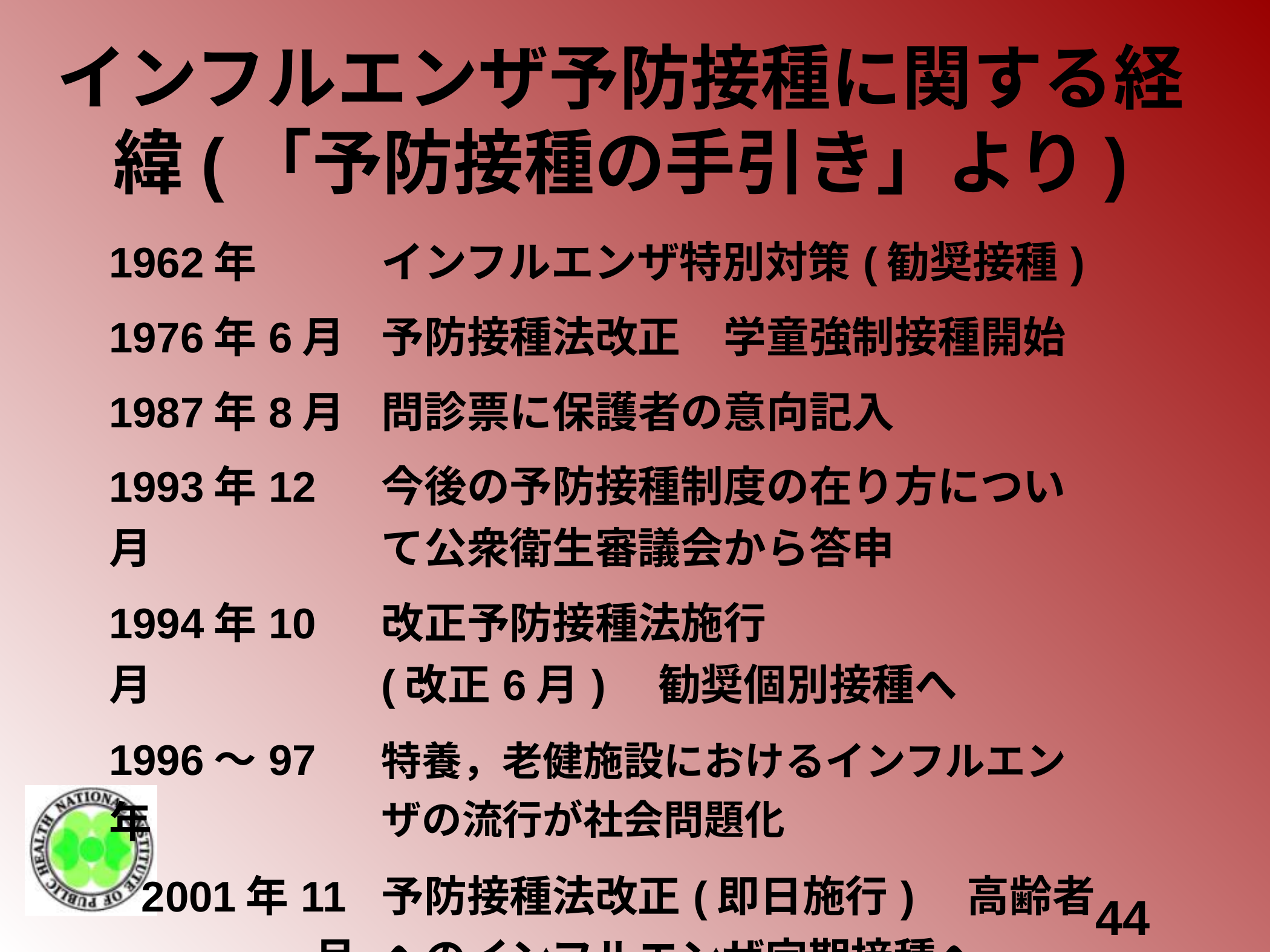

# インフルエンザ予防接種に関する経緯(「予防接種の手引き」より)
| 1962年 | インフルエンザ特別対策(勧奨接種) |
| --- | --- |
| 1976年6月 | 予防接種法改正　学童強制接種開始 |
| 1987年8月 | 問診票に保護者の意向記入 |
| 1993年12月 | 今後の予防接種制度の在り方について公衆衛生審議会から答申 |
| 1994年10月 | 改正予防接種法施行 (改正6月)　勧奨個別接種へ |
| 1996～97年 | 特養，老健施設におけるインフルエンザの流行が社会問題化 |
| 2001年11月 | 予防接種法改正(即日施行)　高齢者へのインフルエンザ定期接種へ |